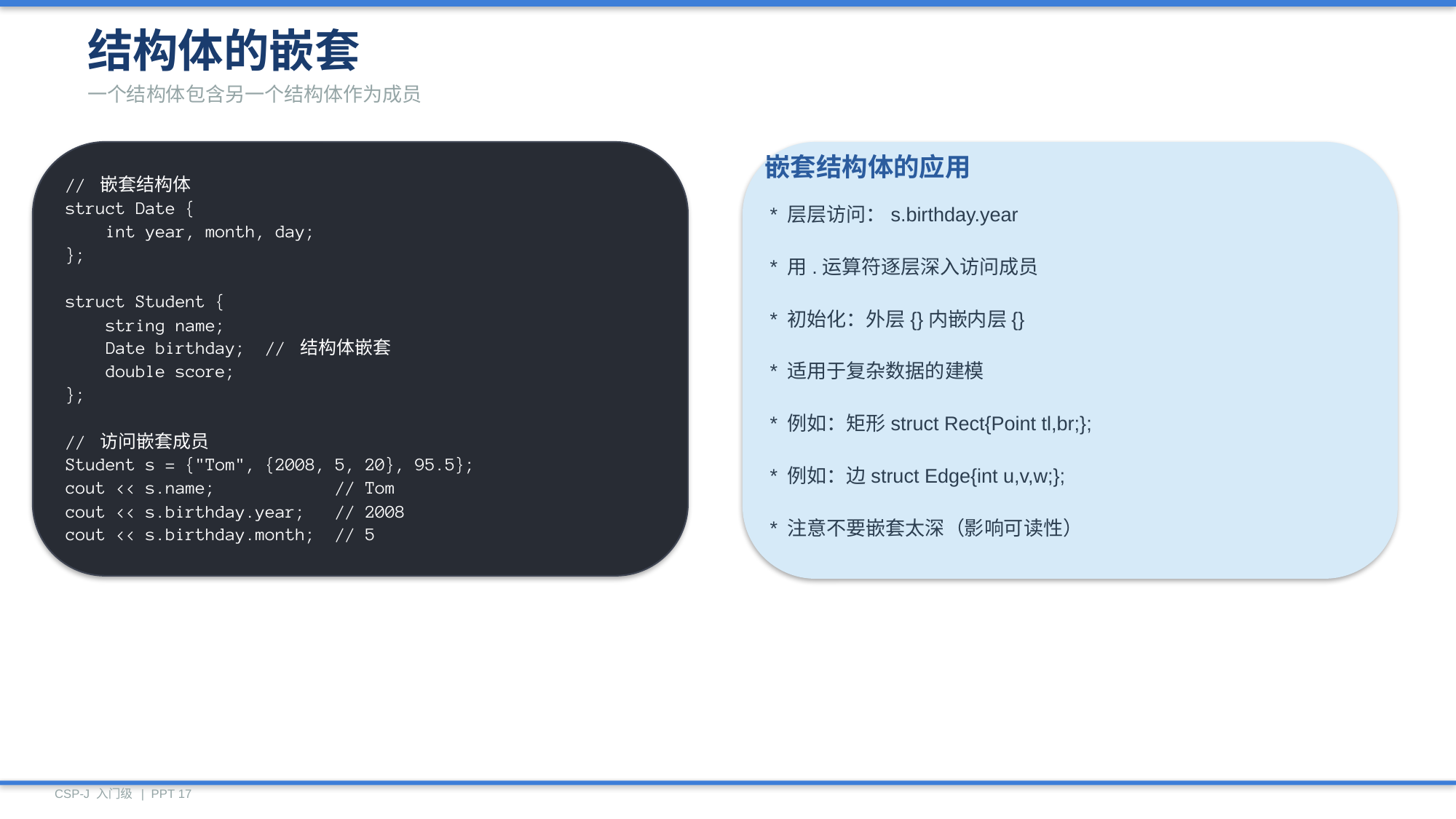

结构体的嵌套
一个结构体包含另一个结构体作为成员
// 嵌套结构体
struct Date {
    int year, month, day;
};

struct Student {
    string name;
    Date birthday;  // 结构体嵌套
    double score;
};

// 访问嵌套成员
Student s = {"Tom", {2008, 5, 20}, 95.5};
cout << s.name;            // Tom
cout << s.birthday.year;   // 2008
cout << s.birthday.month;  // 5

嵌套结构体的应用
* 层层访问：s.birthday.year
* 用.运算符逐层深入访问成员
* 初始化：外层{}内嵌内层{}
* 适用于复杂数据的建模
* 例如：矩形struct Rect{Point tl,br;};
* 例如：边struct Edge{int u,v,w;};
* 注意不要嵌套太深（影响可读性）

CSP-J 入门级  |  PPT 17